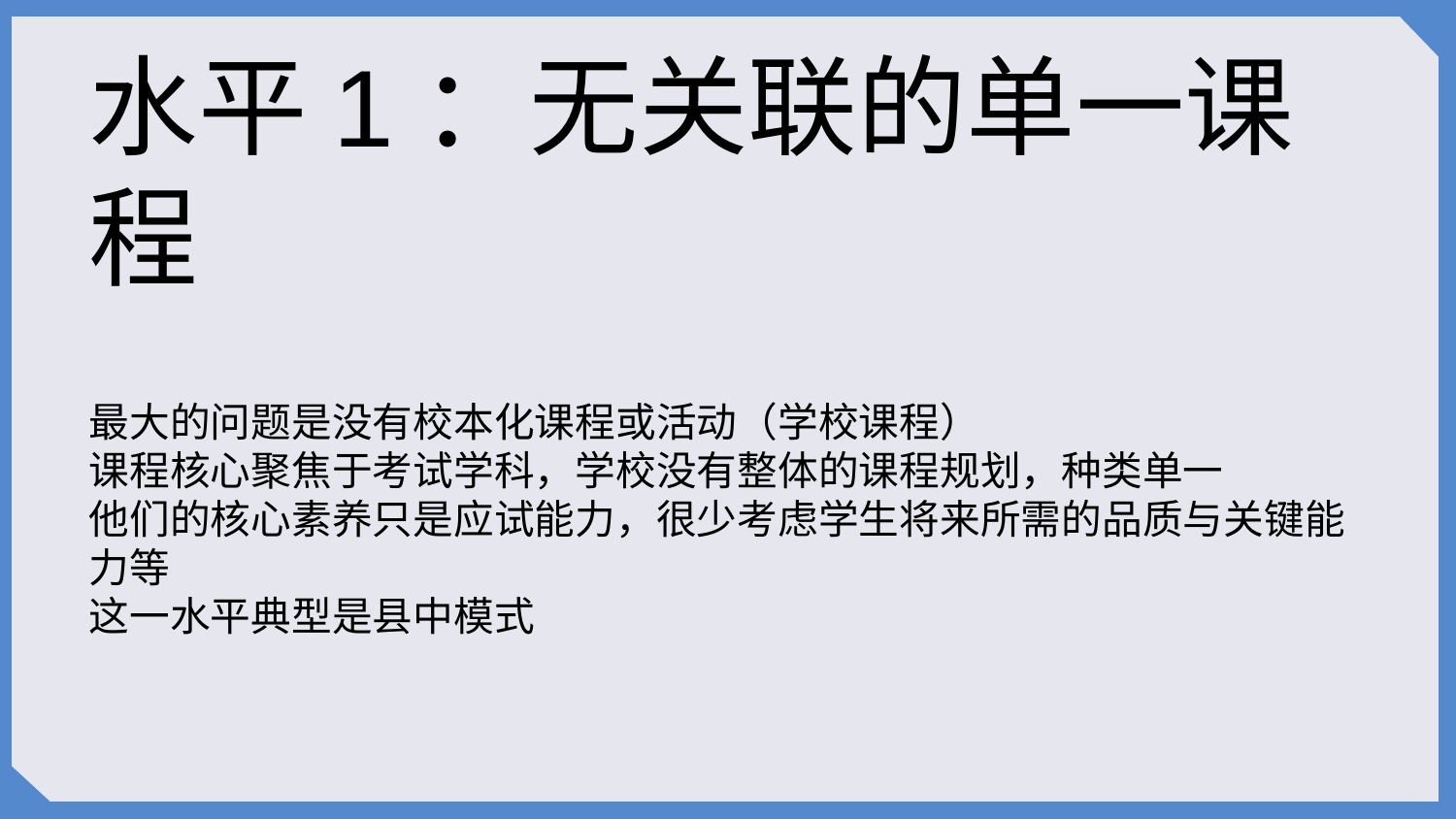

# 水平1：无关联的单一课程
最大的问题是没有校本化课程或活动（学校课程）
课程核心聚焦于考试学科，学校没有整体的课程规划，种类单一
他们的核心素养只是应试能力，很少考虑学生将来所需的品质与关键能力等
这一水平典型是县中模式